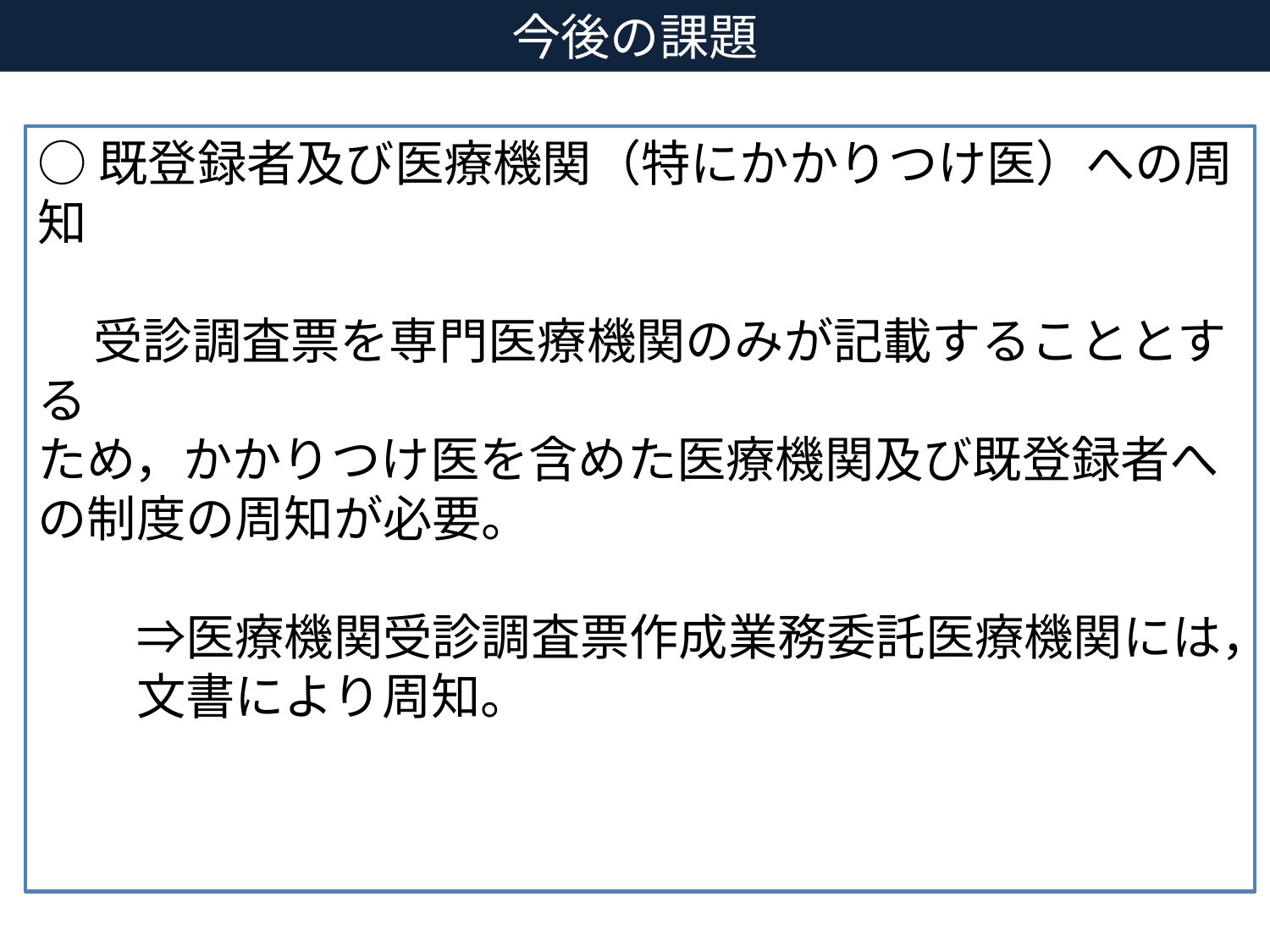

今後の課題
○既登録者及び医療機関（特にかかりつけ医）への周知

    受診調査票を専門医療機関のみが記載することとする
ため，かかりつけ医を含めた医療機関及び既登録者への制度の周知が必要。

　　⇒医療機関受診調査票作成業務委託医療機関には，
　　文書により周知。